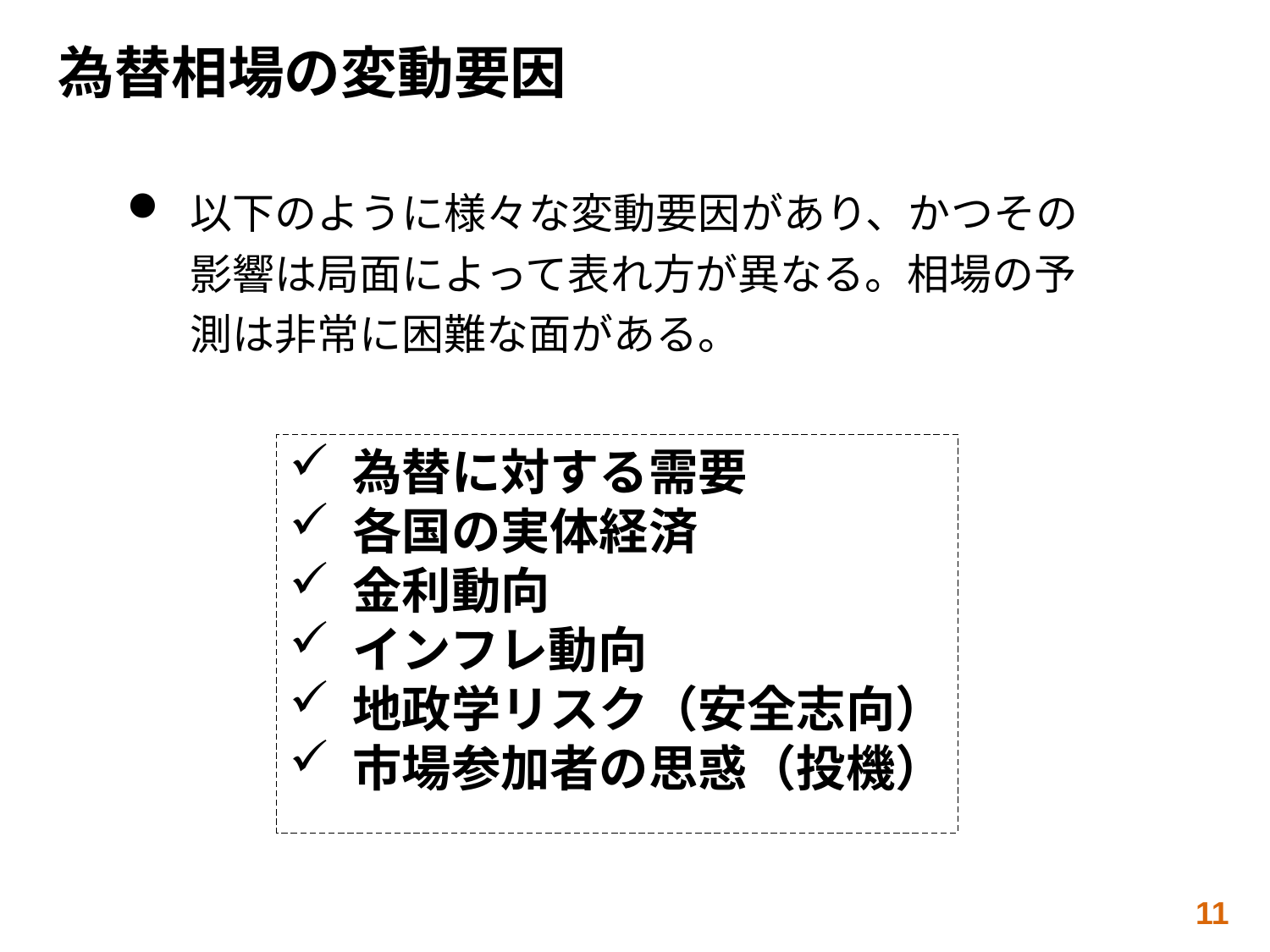

為替相場の変動要因
以下のように様々な変動要因があり、かつその影響は局面によって表れ方が異なる。相場の予測は非常に困難な面がある。
為替に対する需要
各国の実体経済
金利動向
インフレ動向
地政学リスク（安全志向）
市場参加者の思惑（投機）

11